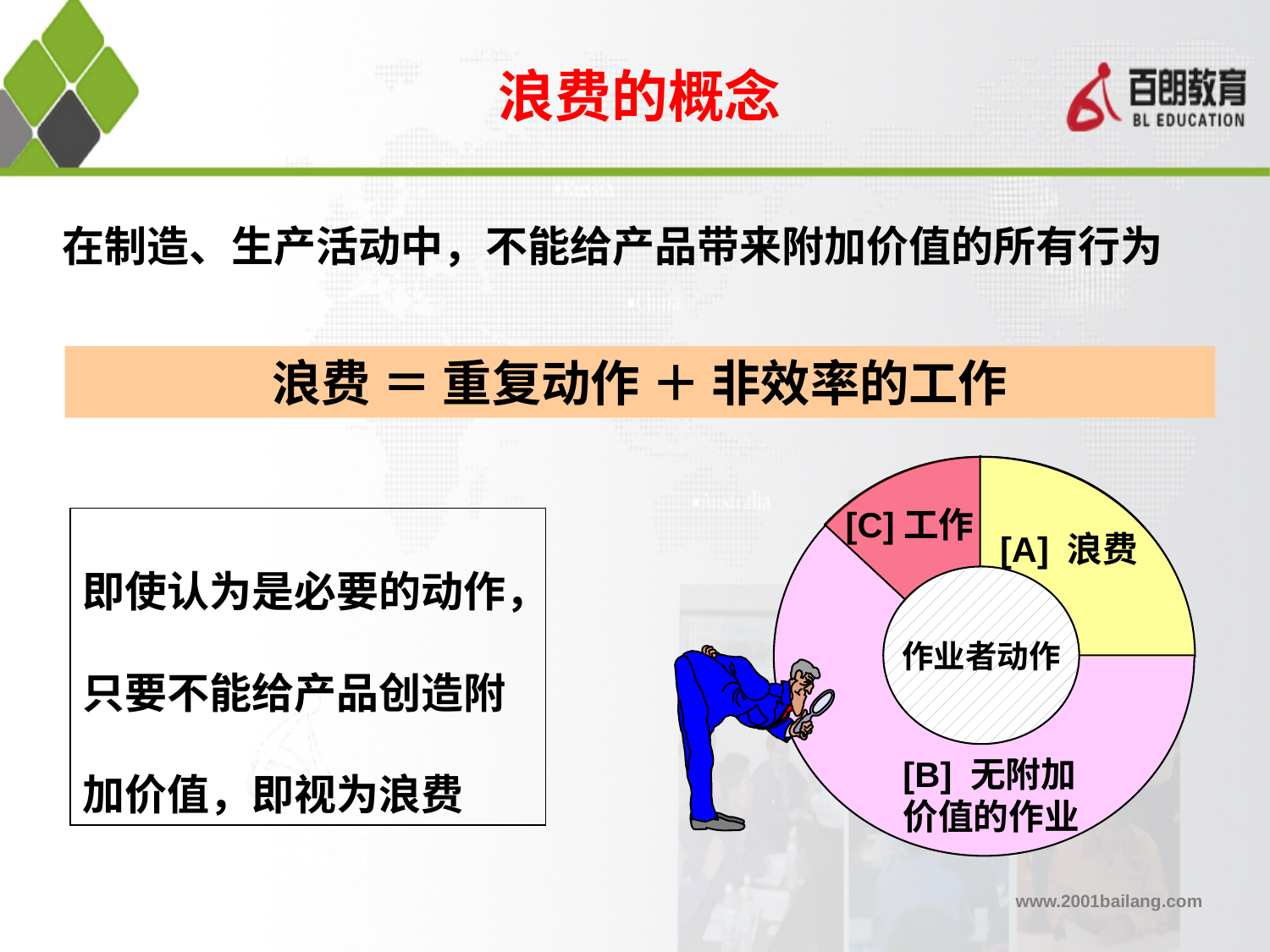

浪费的概念
在制造、生产活动中，不能给产品带来附加价值的所有行为
浪费 ＝ 重复动作 ＋ 非效率的工作

[A] 浪费

[B] 无附加价值的作业

[C]工作

作业者动作
即使认为是必要的动作，只要不能给产品创造附加价值，即视为浪费